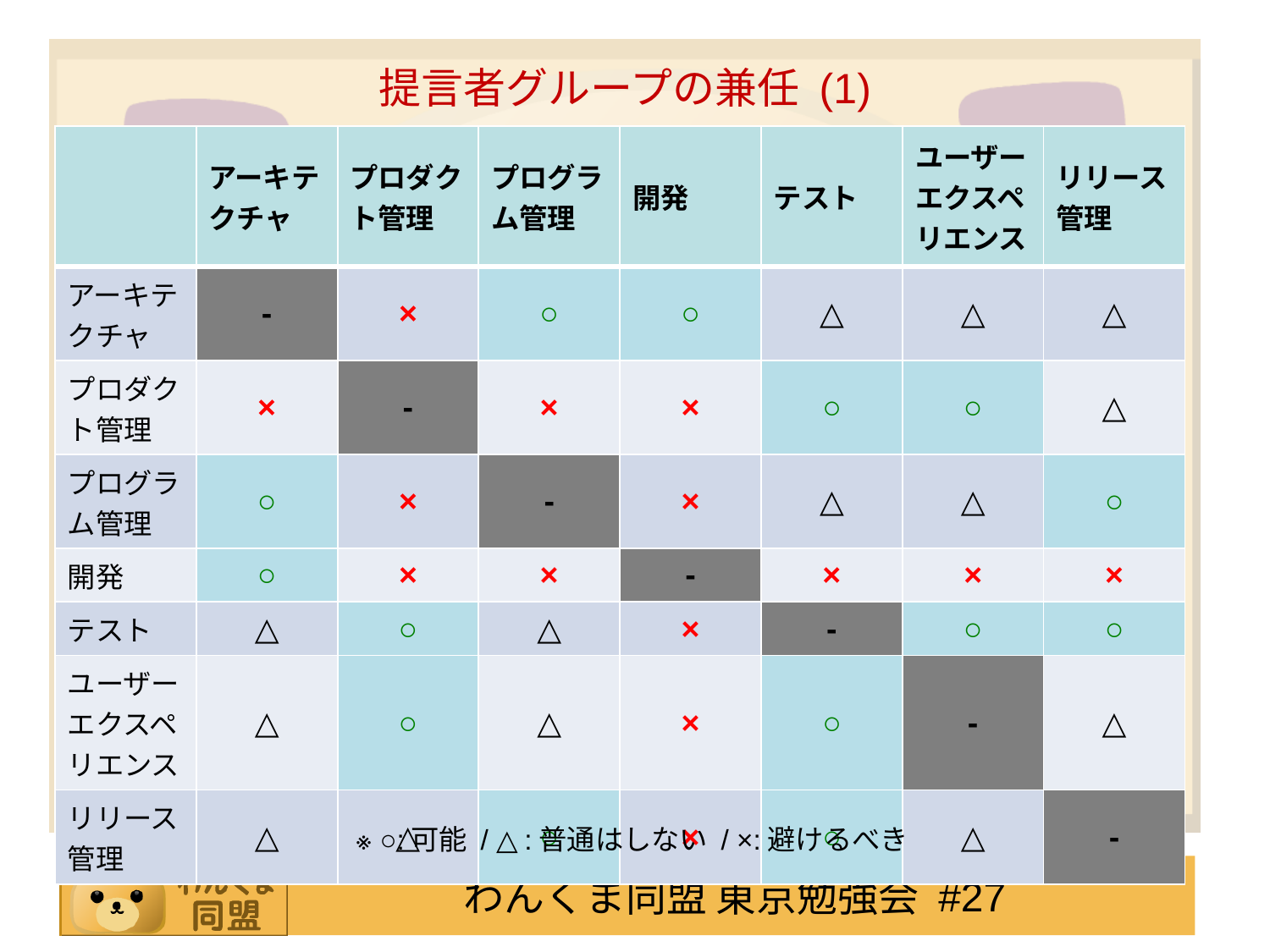

提言者グループの兼任 (1)
|  | アーキテクチャ | プロダクト管理 | プログラム管理 | 開発 | テスト | ユーザー エクスペリエンス | リリース管理 |
| --- | --- | --- | --- | --- | --- | --- | --- |
| アーキテクチャ | - | × | ○ | ○ | △ | △ | △ |
| プロダクト管理 | × | - | × | × | ○ | ○ | △ |
| プログラム管理 | ○ | × | - | × | △ | △ | ○ |
| 開発 | ○ | × | × | - | × | × | × |
| テスト | △ | ○ | △ | × | - | ○ | ○ |
| ユーザー エクスペリエンス | △ | ○ | △ | × | ○ | - | △ |
| リリース管理 | △ | △ | ○ | × | ○ | △ | - |
※ ○:可能 / △:普通はしない / ×:避けるべき